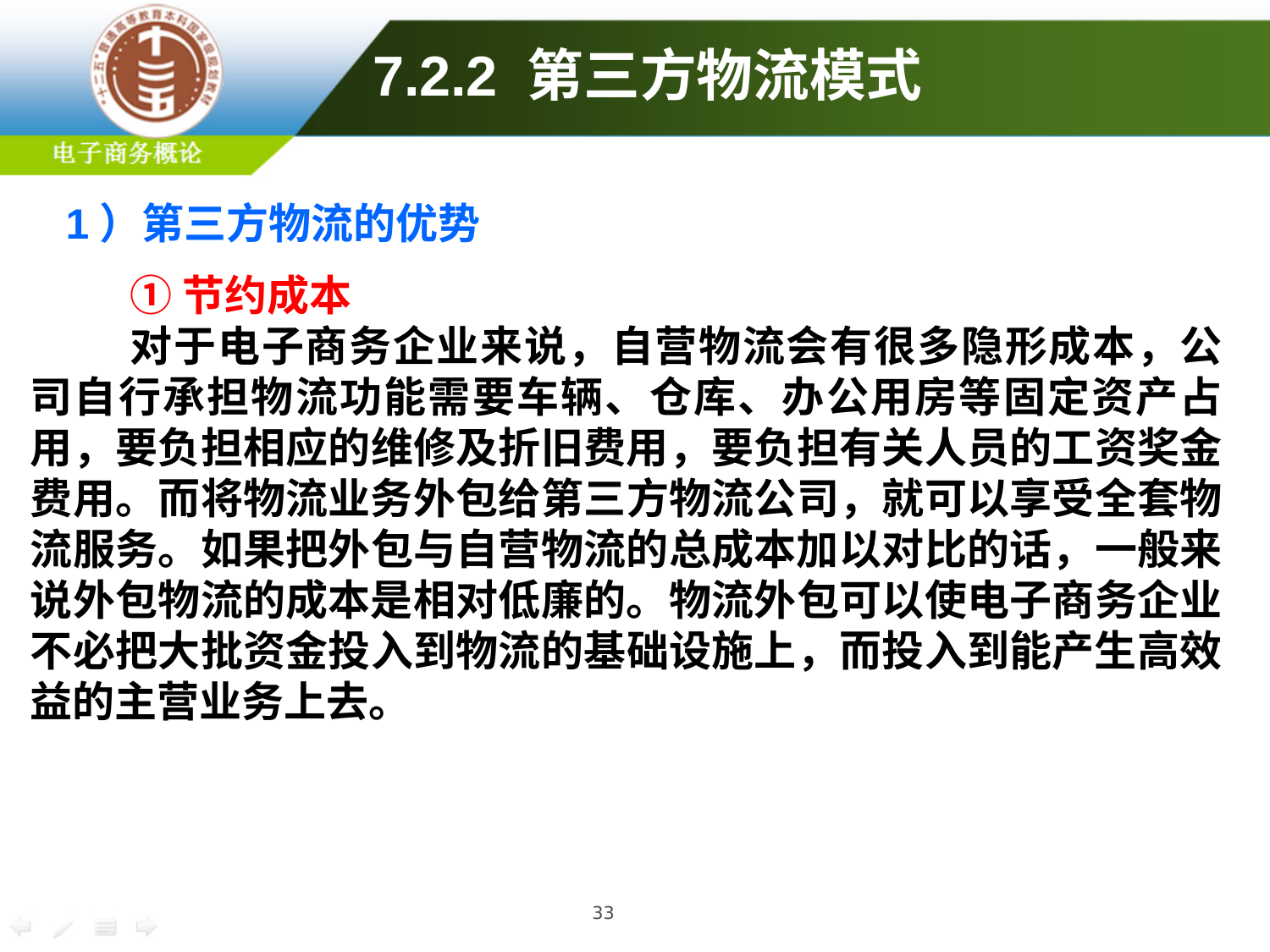

7.2.2 第三方物流模式
   1）第三方物流的优势
①节约成本
对于电子商务企业来说，自营物流会有很多隐形成本，公司自行承担物流功能需要车辆、仓库、办公用房等固定资产占用，要负担相应的维修及折旧费用，要负担有关人员的工资奖金费用。而将物流业务外包给第三方物流公司，就可以享受全套物流服务。如果把外包与自营物流的总成本加以对比的话，一般来说外包物流的成本是相对低廉的。物流外包可以使电子商务企业不必把大批资金投入到物流的基础设施上，而投入到能产生高效益的主营业务上去。
33